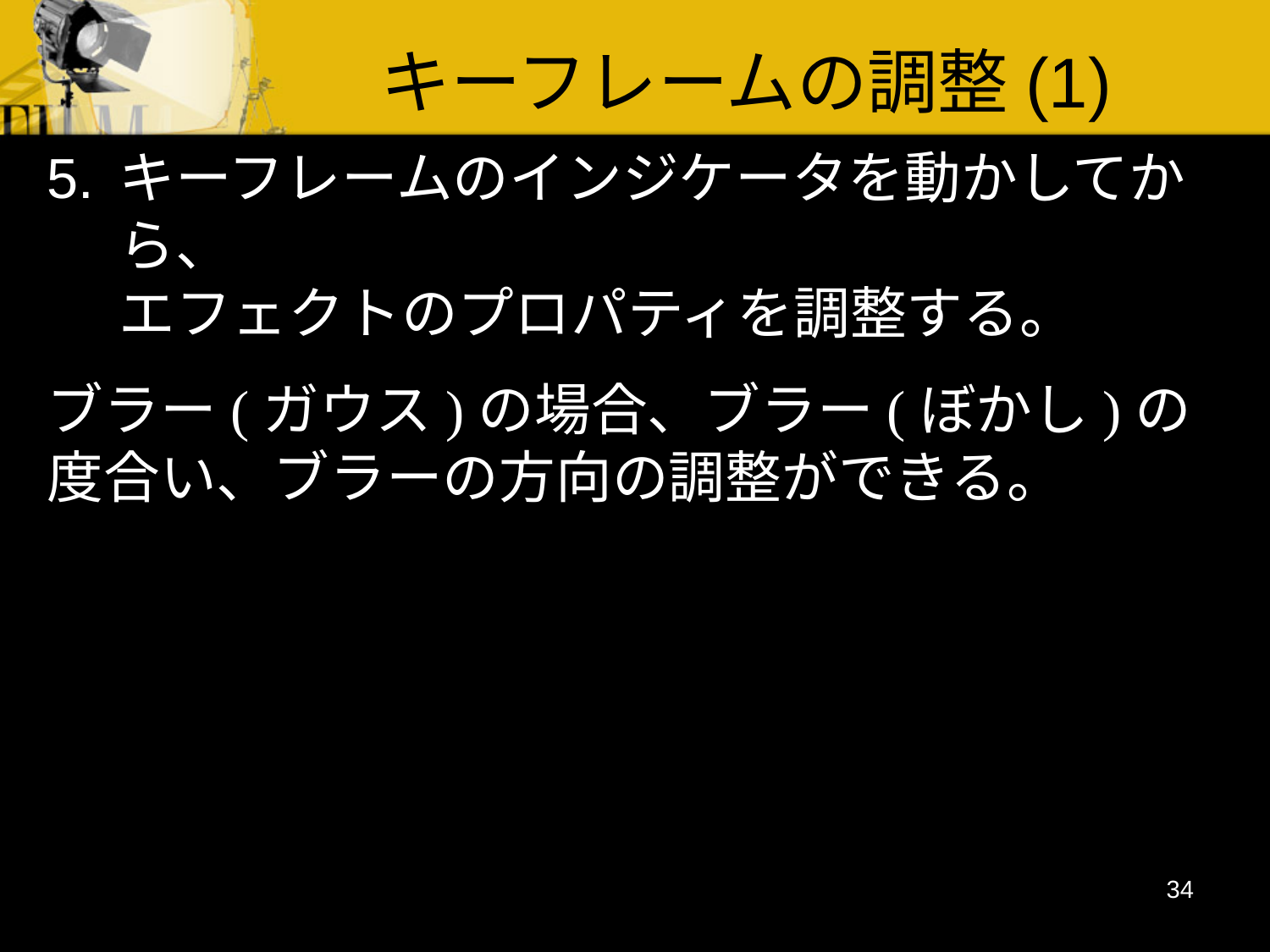

キーフレームの調整(1)
キーフレームのインジケータを動かしてから、
エフェクトのプロパティを調整する。
ブラー(ガウス)の場合、ブラー(ぼかし)の度合い、ブラーの方向の調整ができる。

34